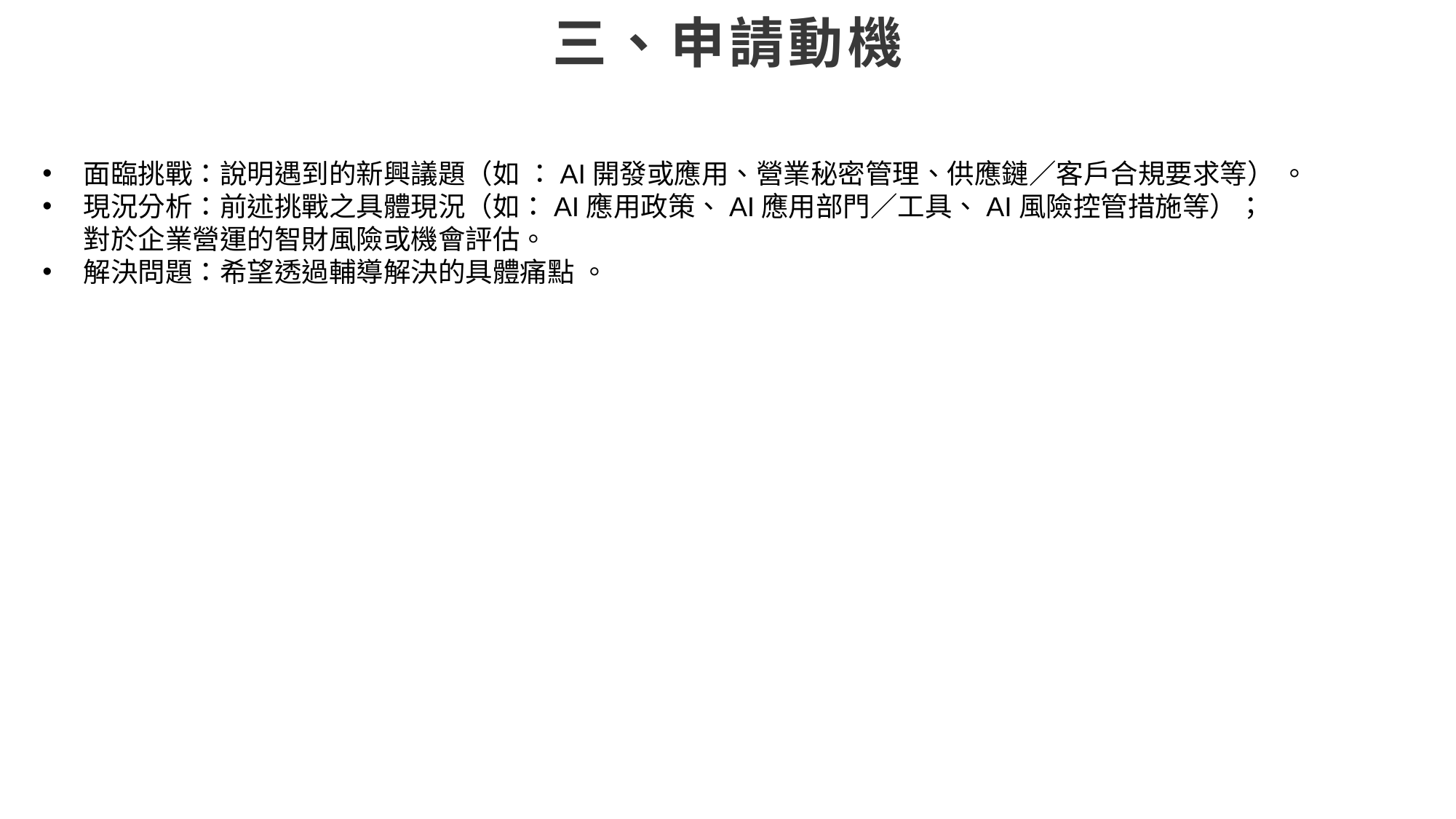

# 三、申請動機
面臨挑戰：說明遇到的新興議題（如 ：AI開發或應用、營業秘密管理、供應鏈／客戶合規要求等） 。
現況分析：前述挑戰之具體現況（如：AI應用政策、AI應用部門／工具、AI風險控管措施等）；對於企業營運的智財風險或機會評估。
解決問題：希望透過輔導解決的具體痛點 。